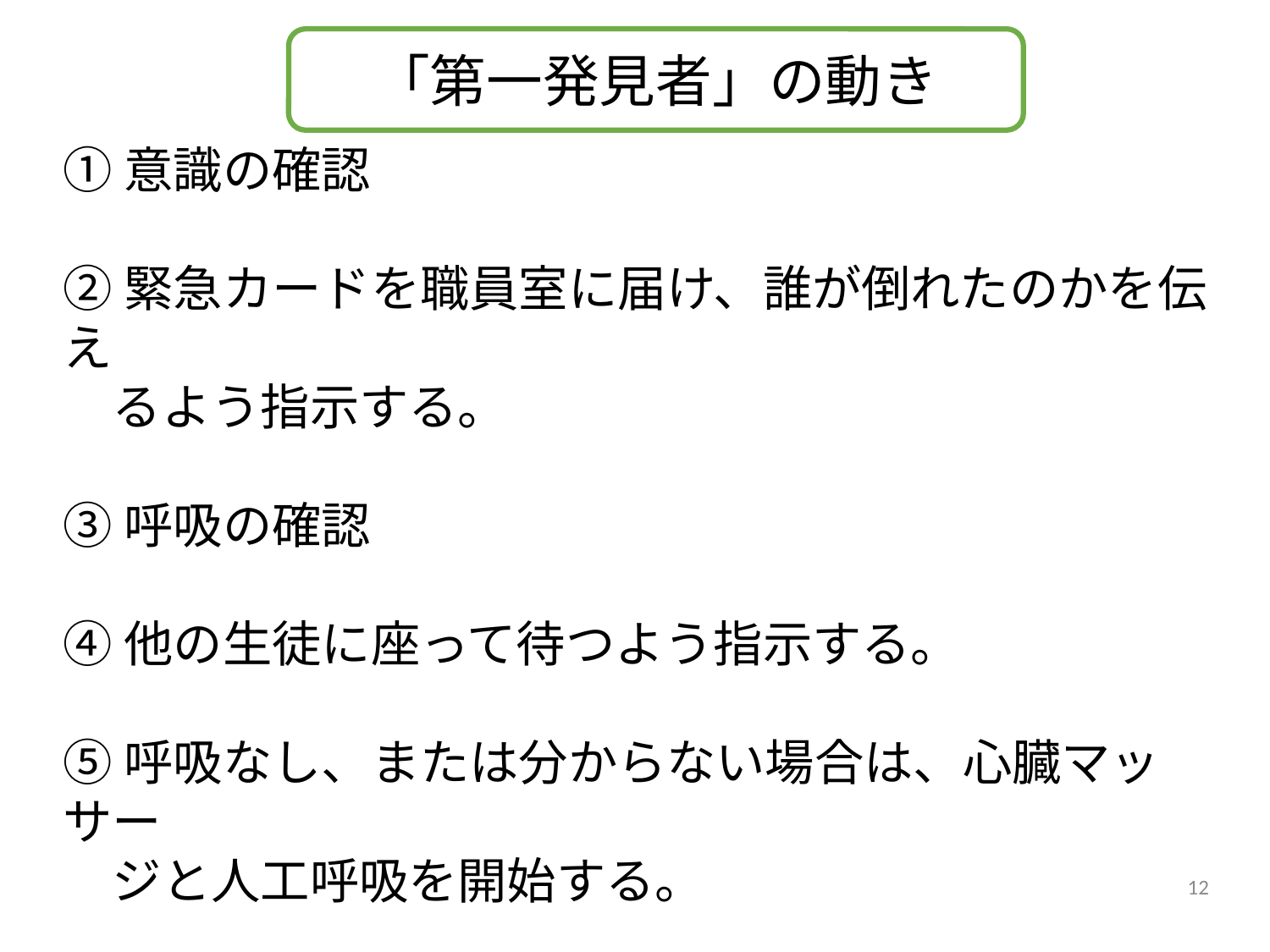

「第一発見者」の動き
①意識の確認

②緊急カードを職員室に届け、誰が倒れたのかを伝え
　るよう指示する。

③呼吸の確認

④他の生徒に座って待つよう指示する。

⑤呼吸なし、または分からない場合は、心臓マッサー
　ジと人工呼吸を開始する。

※冷静に
12